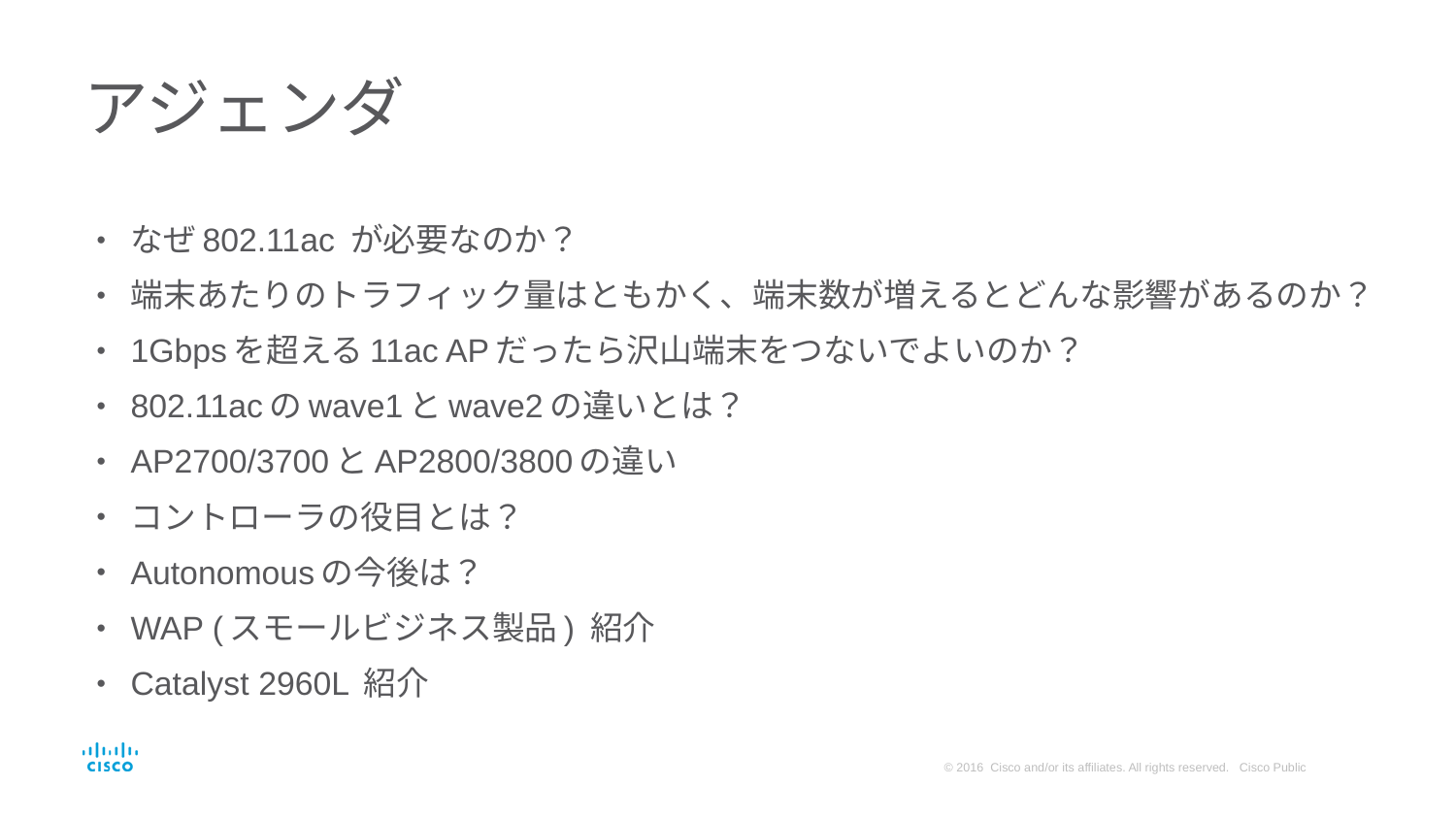

# アジェンダ
なぜ802.11ac が必要なのか？
端末あたりのトラフィック量はともかく、端末数が増えるとどんな影響があるのか？
1Gbpsを超える11ac APだったら沢山端末をつないでよいのか？
802.11acのwave1とwave2の違いとは？
AP2700/3700とAP2800/3800の違い
コントローラの役目とは？
Autonomousの今後は？
WAP (スモールビジネス製品) 紹介
Catalyst 2960L 紹介